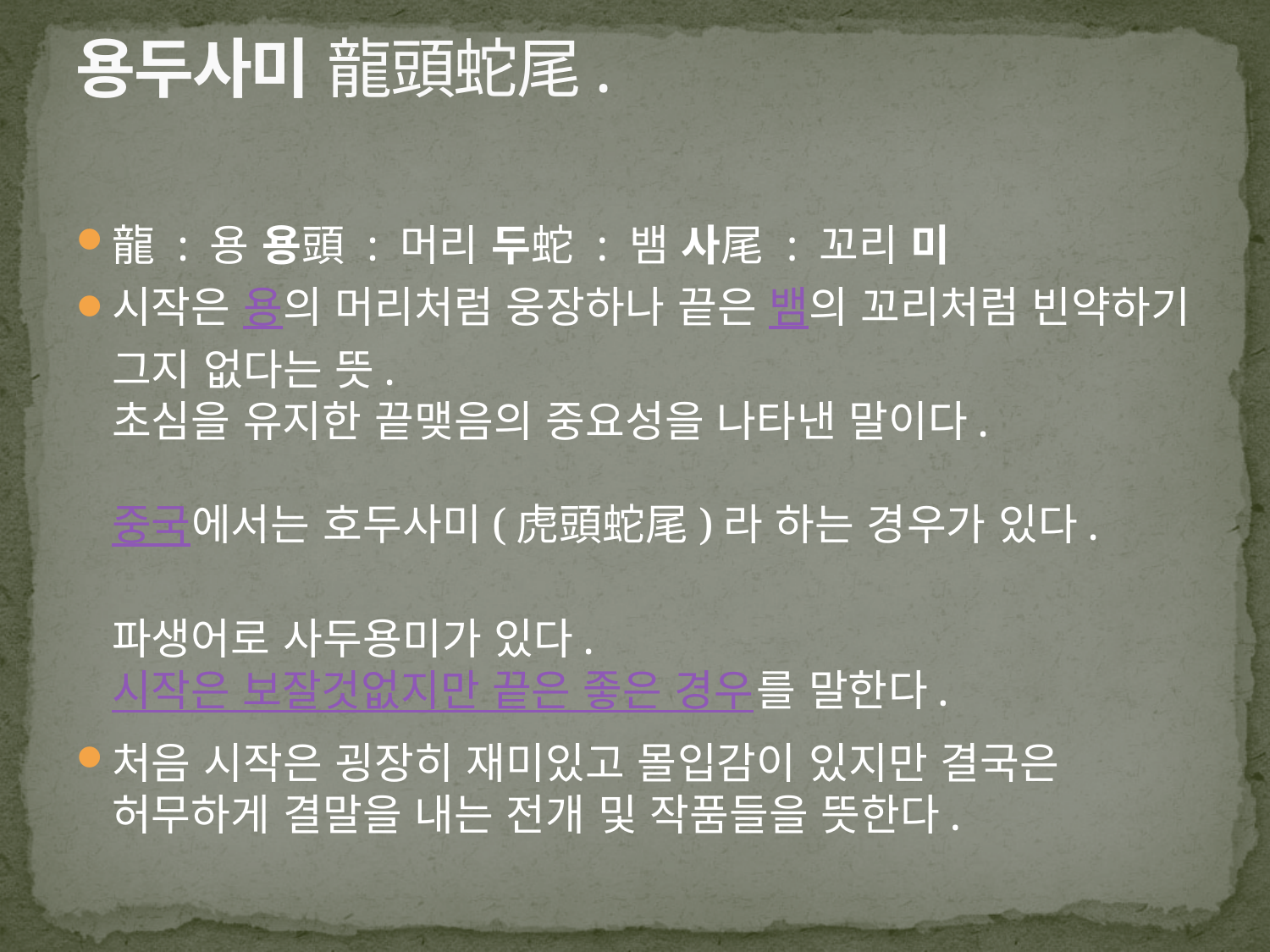

# 용두사미 龍頭蛇尾.
龍 : 용 용頭 : 머리 두蛇 : 뱀 사尾 : 꼬리 미
시작은 용의 머리처럼 웅장하나 끝은 뱀의 꼬리처럼 빈약하기 그지 없다는 뜻.
초심을 유지한 끝맺음의 중요성을 나타낸 말이다.
중국에서는 호두사미(虎頭蛇尾)라 하는 경우가 있다. 
파생어로 사두용미가 있다. 시작은 보잘것없지만 끝은 좋은 경우를 말한다.
처음 시작은 굉장히 재미있고 몰입감이 있지만 결국은 허무하게 결말을 내는 전개 및 작품들을 뜻한다.